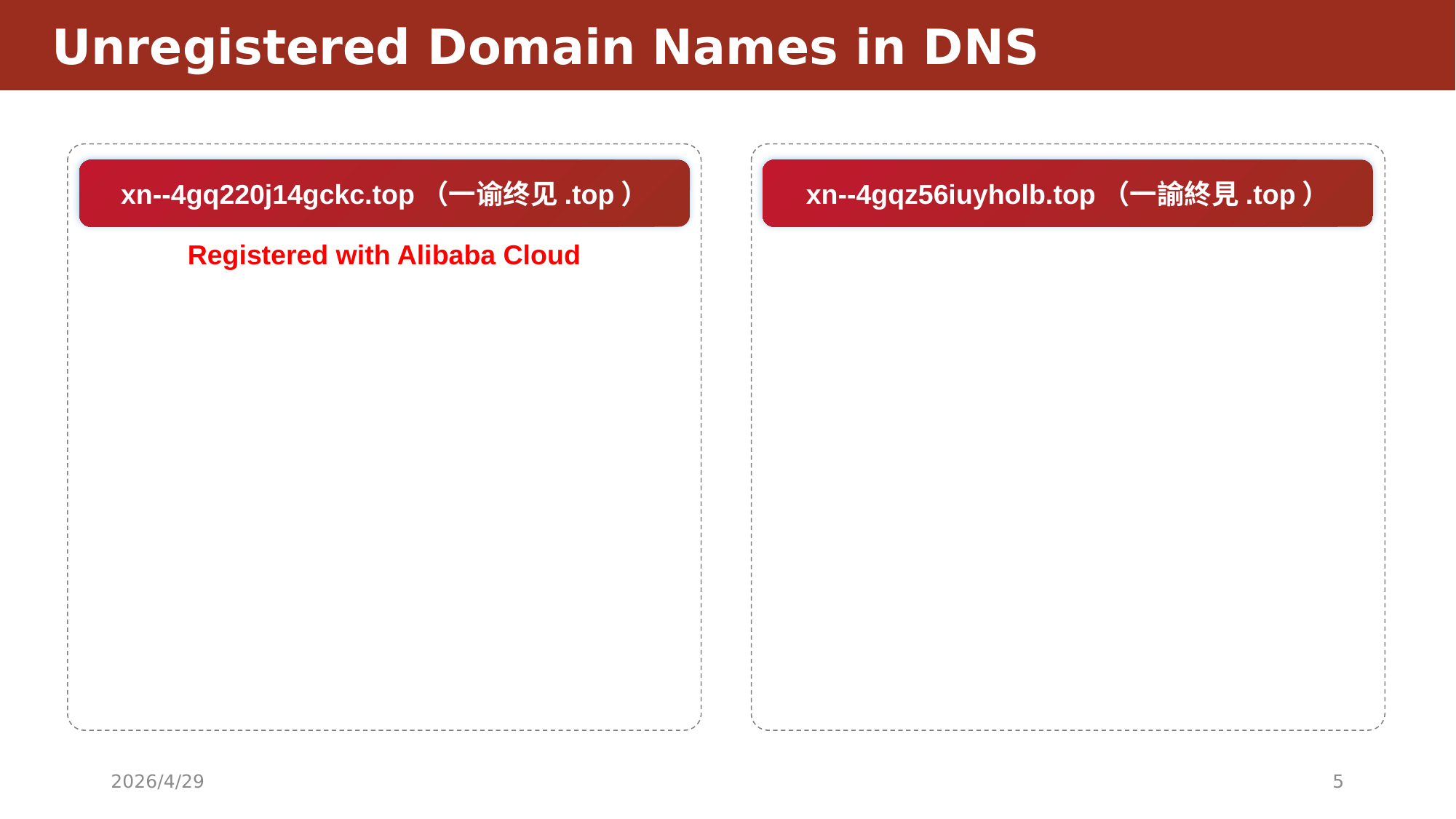

Unregistered Domain Names in DNS

xn--4gq220j14gckc.top（一谕终见.top）
xn--4gqz56iuyholb.top（一諭終見.top）
Registered with Alibaba Cloud

2026/4/29
5